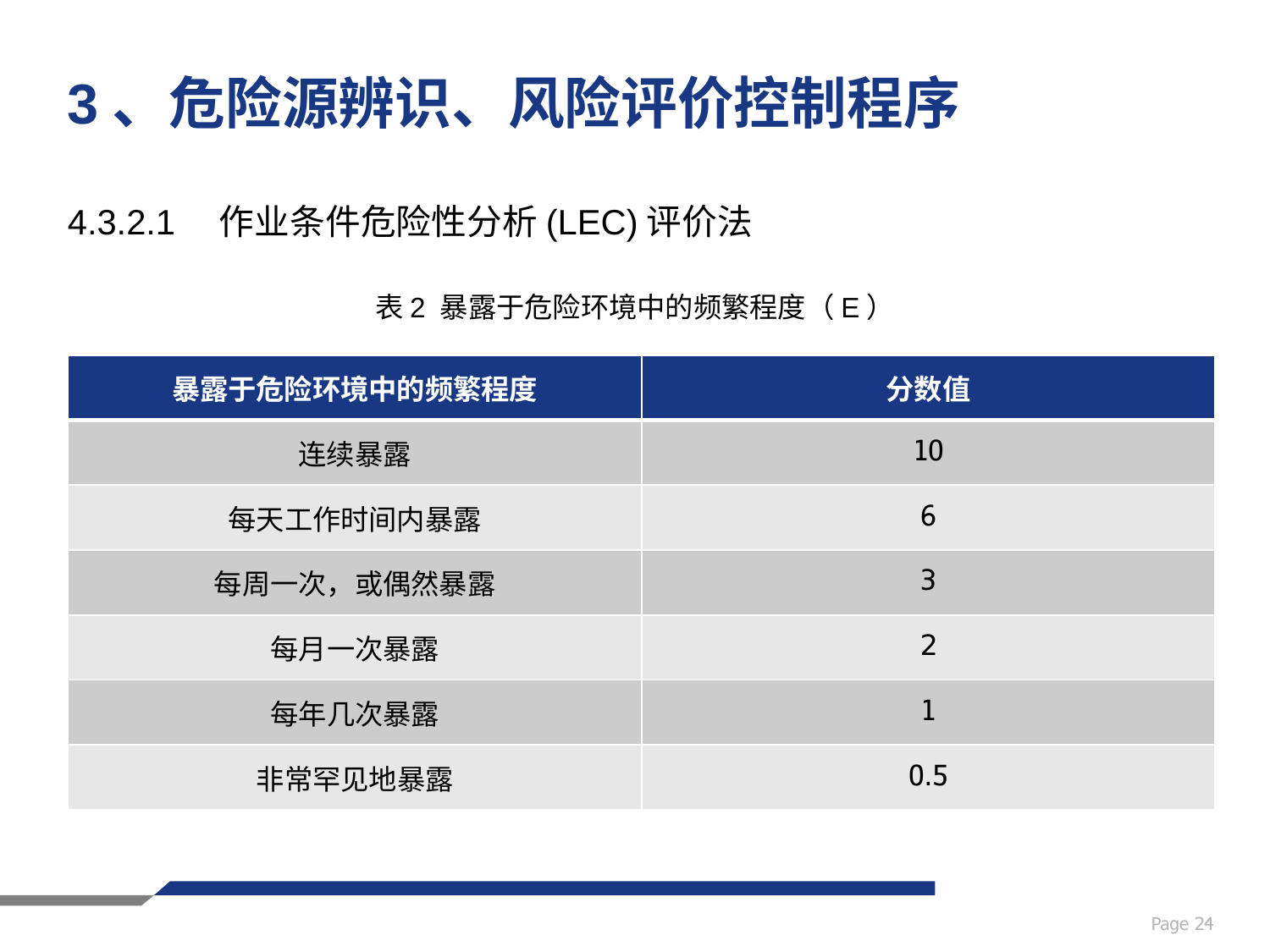

# 3、危险源辨识、风险评价控制程序
4.3.2.1　作业条件危险性分析(LEC)评价法
表2 暴露于危险环境中的频繁程度（E）

| 暴露于危险环境中的频繁程度 | 分数值 |
| --- | --- |
| 连续暴露 | 10 |
| 每天工作时间内暴露 | 6 |
| 每周一次，或偶然暴露 | 3 |
| 每月一次暴露 | 2 |
| 每年几次暴露 | 1 |
| 非常罕见地暴露 | 0.5 |
Page 24